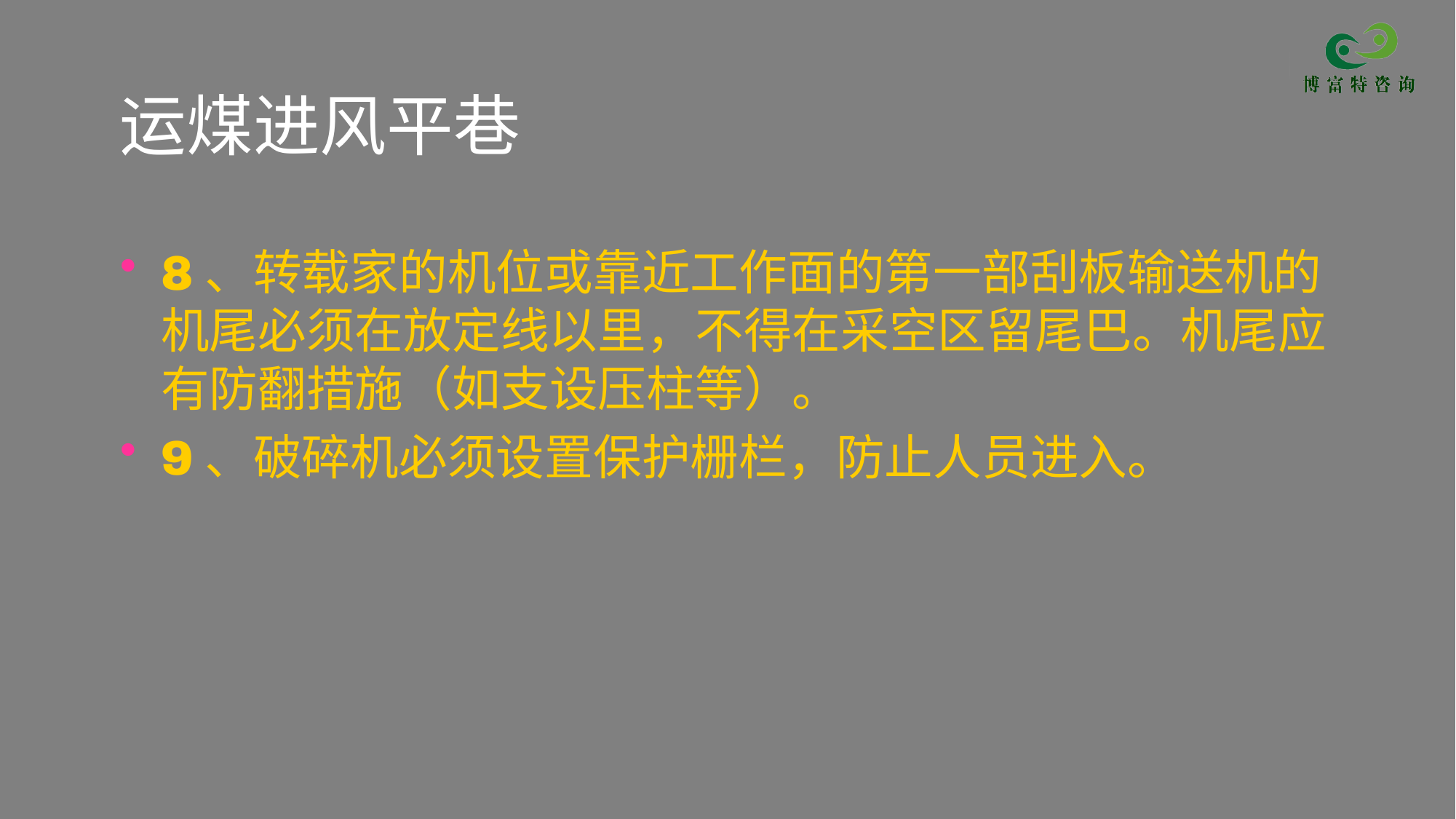

# 运煤进风平巷
8、转载家的机位或靠近工作面的第一部刮板输送机的机尾必须在放定线以里，不得在采空区留尾巴。机尾应有防翻措施（如支设压柱等）。
9、破碎机必须设置保护栅栏，防止人员进入。